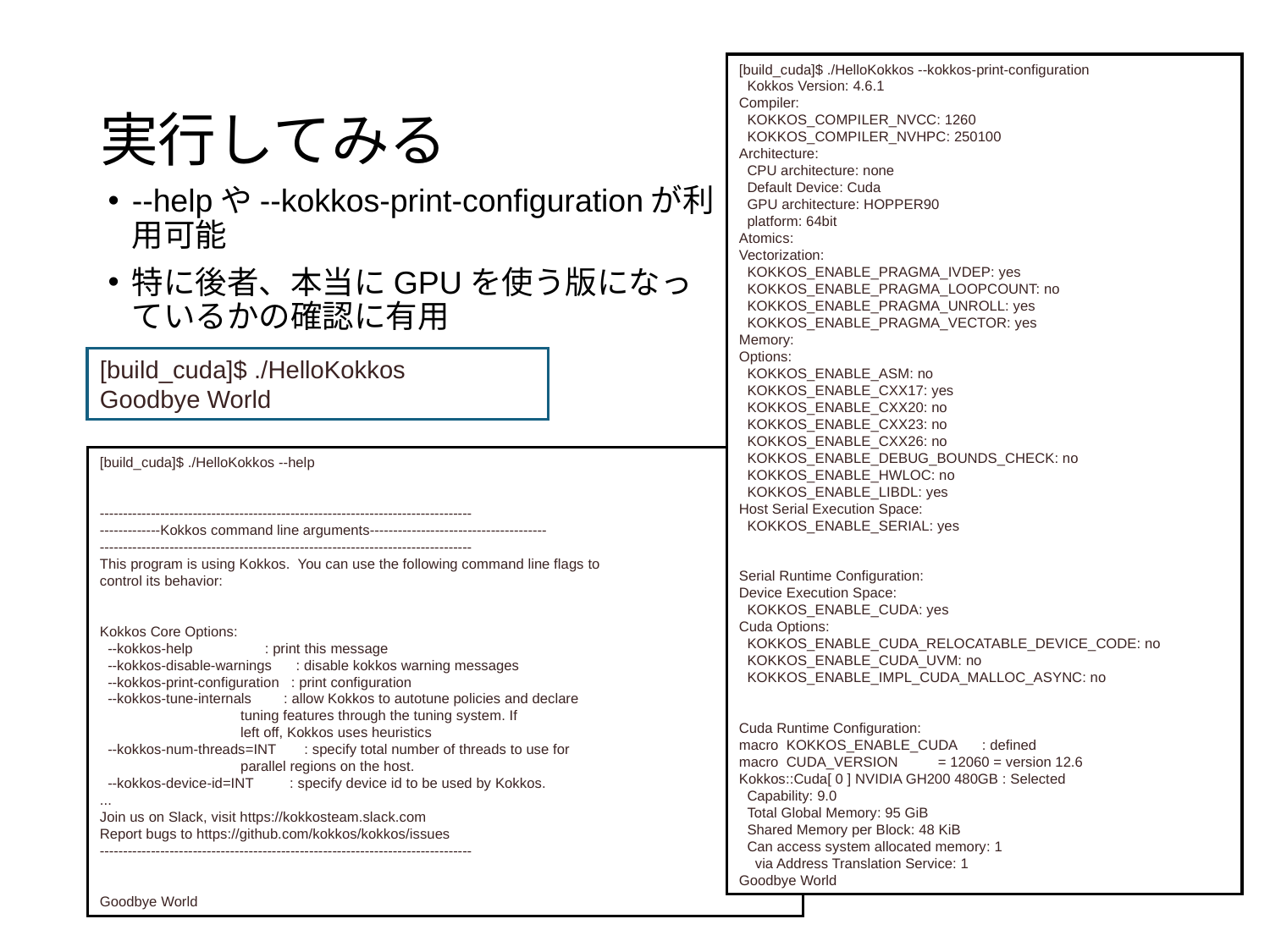

# 実行してみる
[build_cuda]$ ./HelloKokkos --kokkos-print-configuration
  Kokkos Version: 4.6.1
Compiler:
  KOKKOS_COMPILER_NVCC: 1260
  KOKKOS_COMPILER_NVHPC: 250100
Architecture:
  CPU architecture: none
  Default Device: Cuda
  GPU architecture: HOPPER90
  platform: 64bit
Atomics:
Vectorization:
  KOKKOS_ENABLE_PRAGMA_IVDEP: yes
  KOKKOS_ENABLE_PRAGMA_LOOPCOUNT: no
  KOKKOS_ENABLE_PRAGMA_UNROLL: yes
  KOKKOS_ENABLE_PRAGMA_VECTOR: yes
Memory:
Options:
  KOKKOS_ENABLE_ASM: no
  KOKKOS_ENABLE_CXX17: yes
  KOKKOS_ENABLE_CXX20: no
  KOKKOS_ENABLE_CXX23: no
  KOKKOS_ENABLE_CXX26: no
  KOKKOS_ENABLE_DEBUG_BOUNDS_CHECK: no
  KOKKOS_ENABLE_HWLOC: no
  KOKKOS_ENABLE_LIBDL: yes
Host Serial Execution Space:
  KOKKOS_ENABLE_SERIAL: yes

Serial Runtime Configuration:
Device Execution Space:
  KOKKOS_ENABLE_CUDA: yes
Cuda Options:
  KOKKOS_ENABLE_CUDA_RELOCATABLE_DEVICE_CODE: no
  KOKKOS_ENABLE_CUDA_UVM: no
  KOKKOS_ENABLE_IMPL_CUDA_MALLOC_ASYNC: no

Cuda Runtime Configuration:
macro  KOKKOS_ENABLE_CUDA      : defined
macro  CUDA_VERSION          = 12060 = version 12.6
Kokkos::Cuda[ 0 ] NVIDIA GH200 480GB : Selected
  Capability: 9.0
  Total Global Memory: 95 GiB
  Shared Memory per Block: 48 KiB
  Can access system allocated memory: 1
    via Address Translation Service: 1
Goodbye World
--helpや--kokkos-print-configurationが利用可能
特に後者、本当にGPUを使う版になっているかの確認に有用

[build_cuda]$ ./HelloKokkos
Goodbye World
[build_cuda]$ ./HelloKokkos --help

--------------------------------------------------------------------------------
-------------Kokkos command line arguments--------------------------------------
--------------------------------------------------------------------------------
This program is using Kokkos.  You can use the following command line flags to
control its behavior:

Kokkos Core Options:
  --kokkos-help                  : print this message
  --kokkos-disable-warnings      : disable kokkos warning messages
  --kokkos-print-configuration   : print configuration
  --kokkos-tune-internals        : allow Kokkos to autotune policies and declare
                                   tuning features through the tuning system. If
                                   left off, Kokkos uses heuristics
  --kokkos-num-threads=INT       : specify total number of threads to use for
                                   parallel regions on the host.
  --kokkos-device-id=INT         : specify device id to be used by Kokkos.
...
Join us on Slack, visit https://kokkosteam.slack.com
Report bugs to https://github.com/kokkos/kokkos/issues
--------------------------------------------------------------------------------

Goodbye World